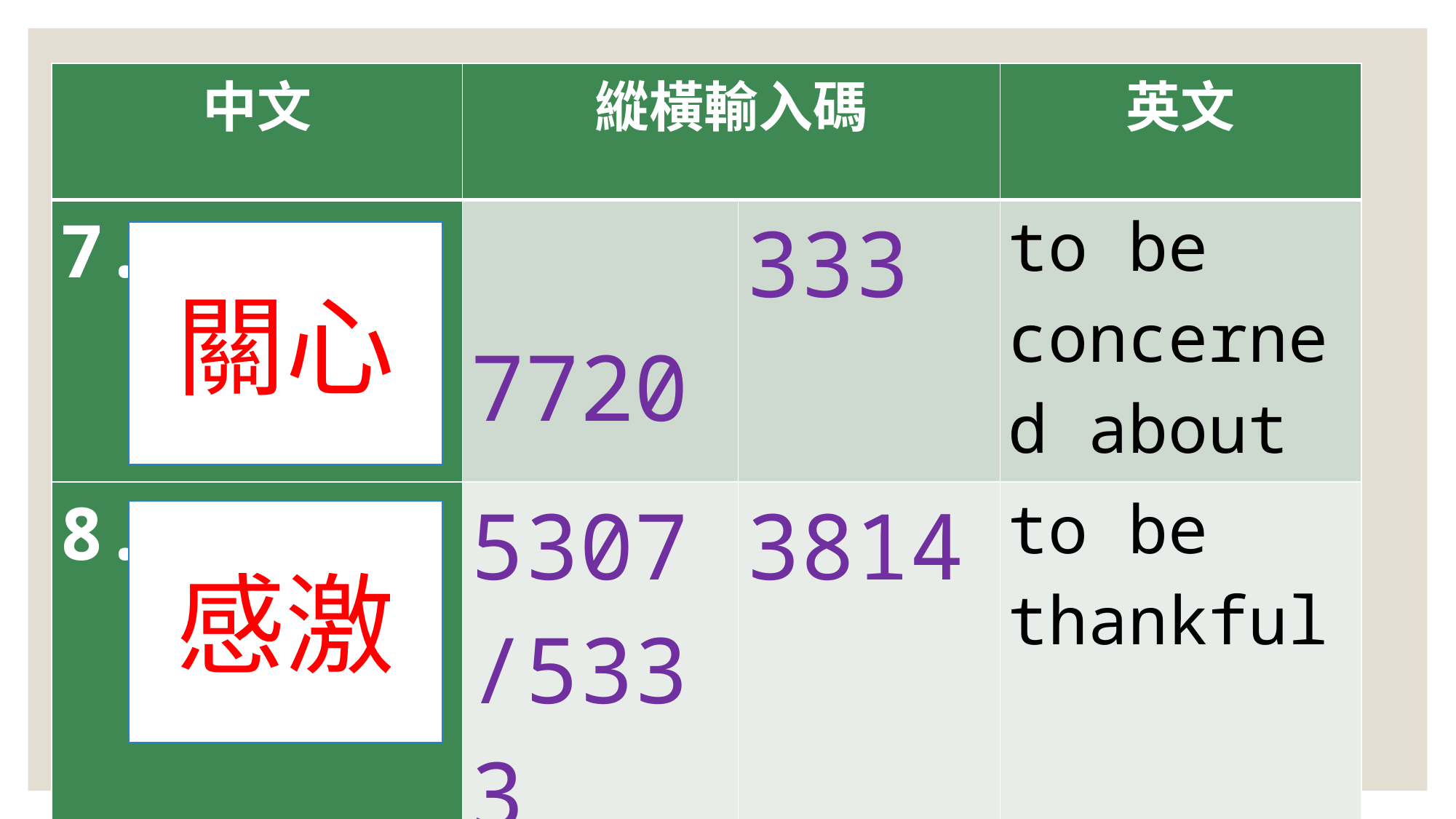

| 中文 | 縱橫輸入碼 |  | 英文 |
| --- | --- | --- | --- |
| 7. | 7720 | 333 | to be concerned about |
| 8. | 5307/5333 | 3814 | to be thankful |
關心
感激